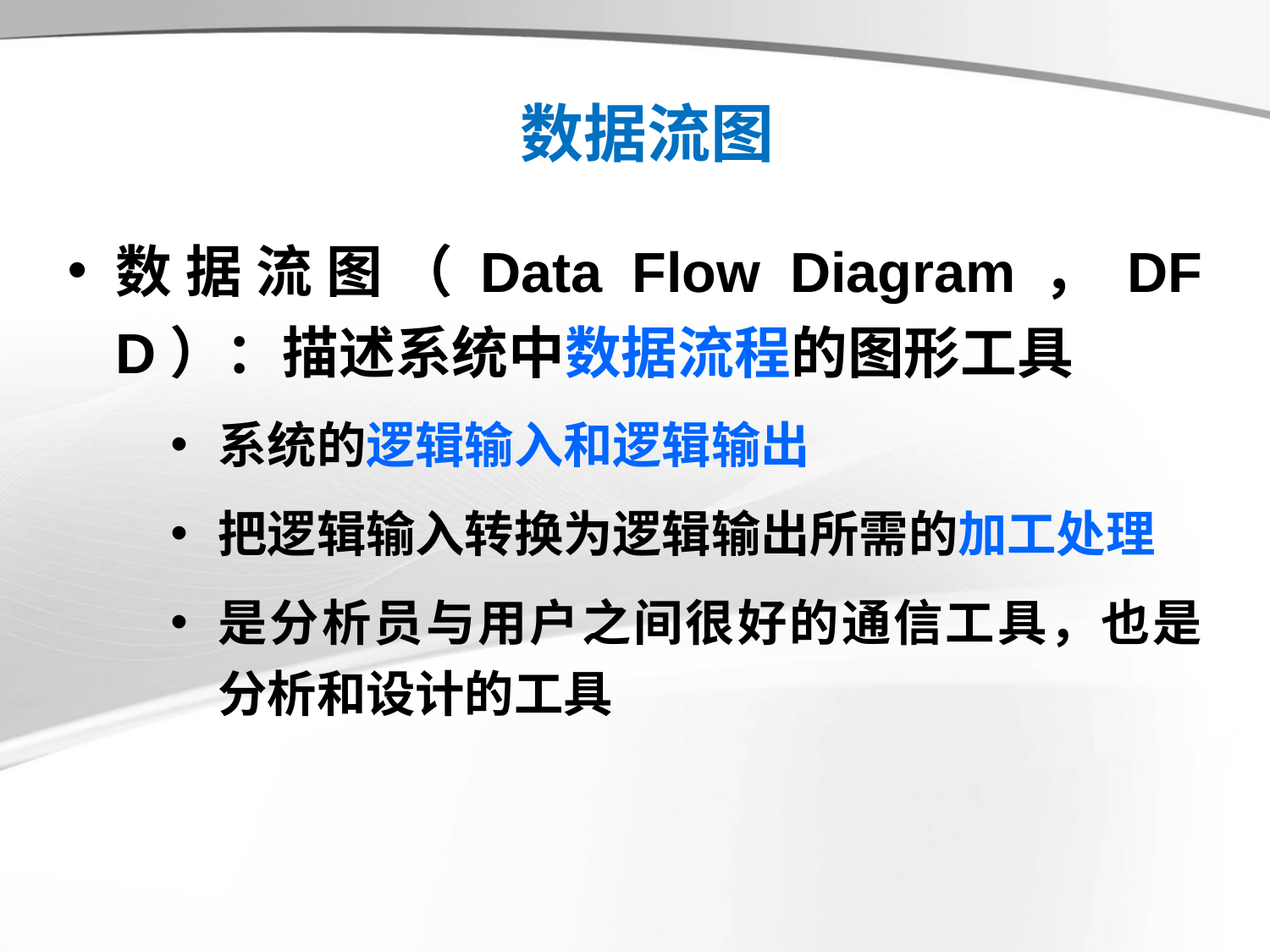

数据流图
数据流图（Data Flow Diagram，DFD）：描述系统中数据流程的图形工具
系统的逻辑输入和逻辑输出
把逻辑输入转换为逻辑输出所需的加工处理
是分析员与用户之间很好的通信工具，也是分析和设计的工具